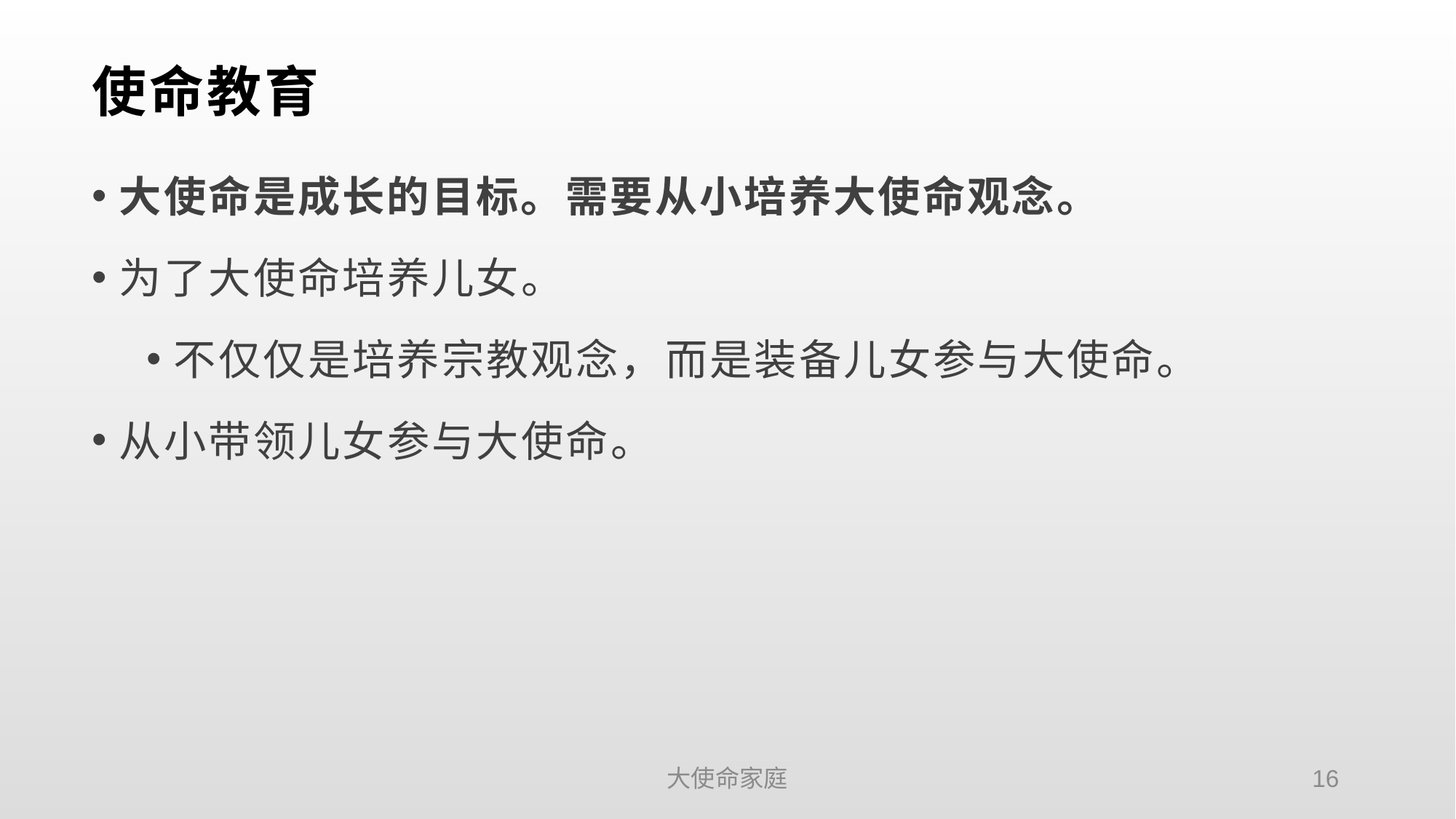

# 使命教育
大使命是成长的目标。需要从小培养大使命观念。
为了大使命培养儿女。
不仅仅是培养宗教观念，而是装备儿女参与大使命。
从小带领儿女参与大使命。
大使命家庭
16